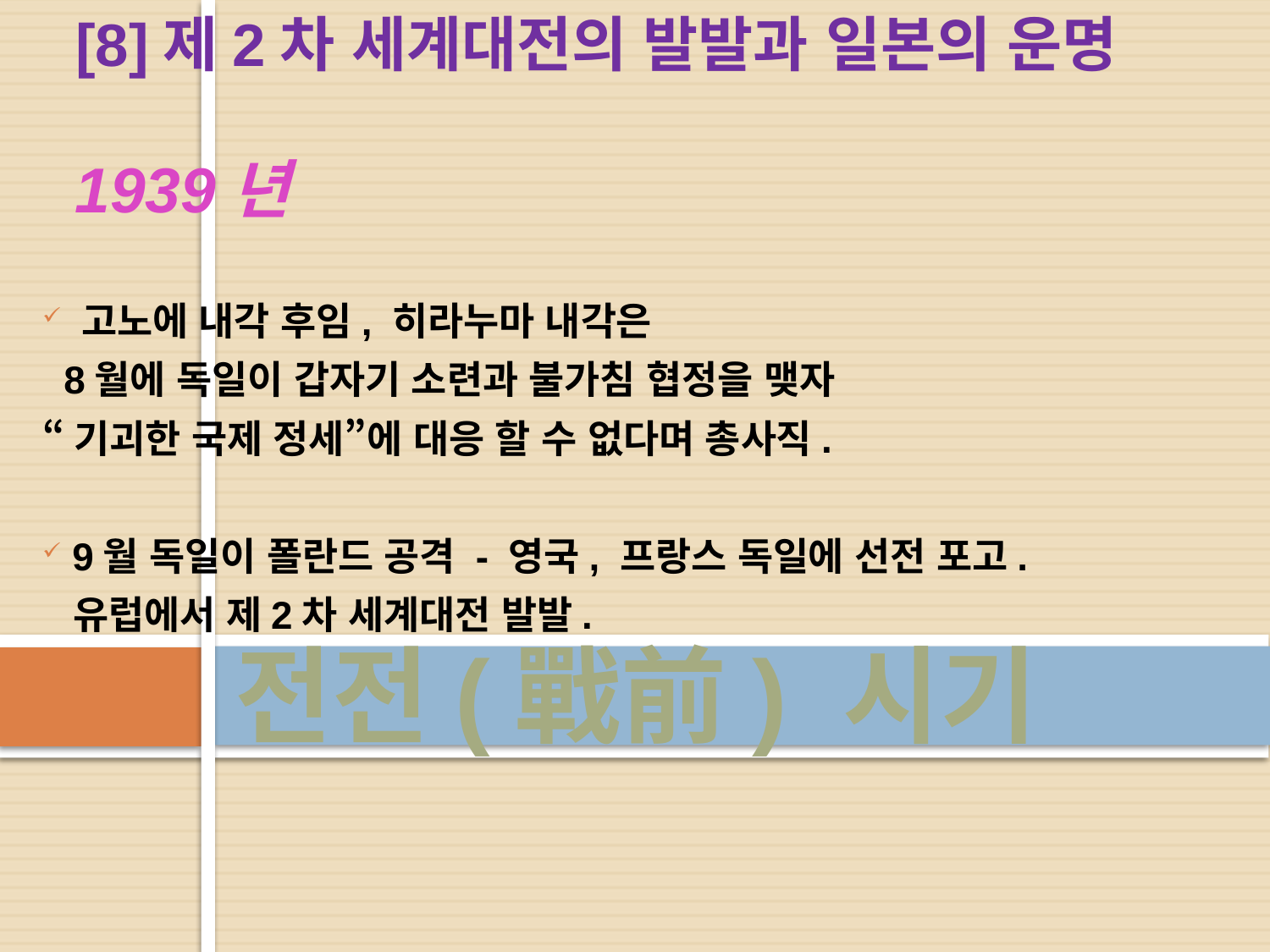

[8]제2차 세계대전의 발발과 일본의 운명

  1939년

 고노에 내각 후임, 히라누마 내각은
  8월에 독일이 갑자기 소련과 불가침 협정을 맺자
“기괴한 국제 정세”에 대응 할 수 없다며 총사직.

 9월 독일이 폴란드 공격 - 영국, 프랑스 독일에 선전 포고.
  유럽에서 제2차 세계대전 발발.

# 전전(戰前) 시기